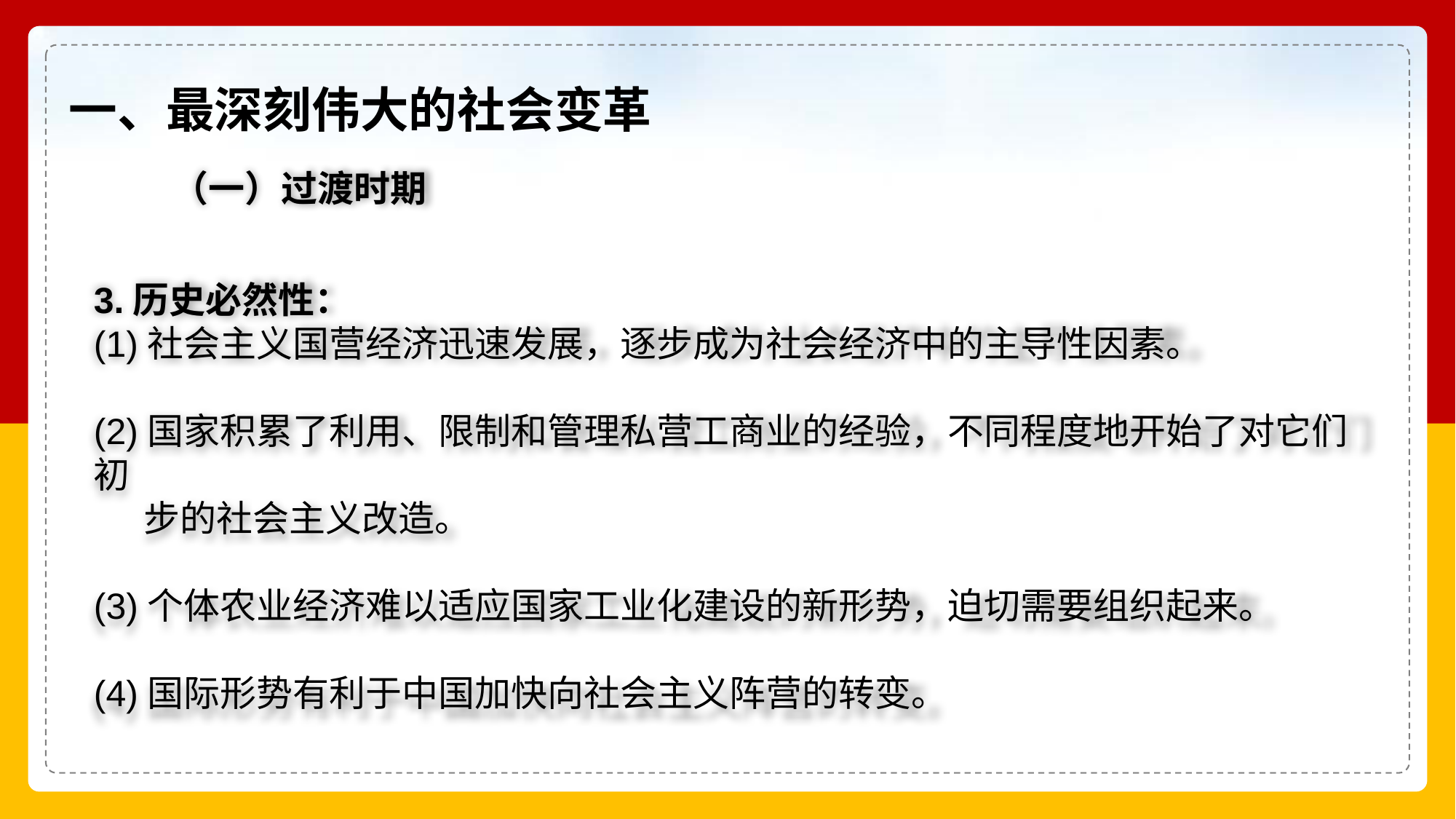

一、最深刻伟大的社会变革
（一）过渡时期
3.历史必然性：
(1)社会主义国营经济迅速发展，逐步成为社会经济中的主导性因素。

(2)国家积累了利用、限制和管理私营工商业的经验，不同程度地开始了对它们初
     步的社会主义改造。

(3)个体农业经济难以适应国家工业化建设的新形势，迫切需要组织起来。

(4)国际形势有利于中国加快向社会主义阵营的转变。